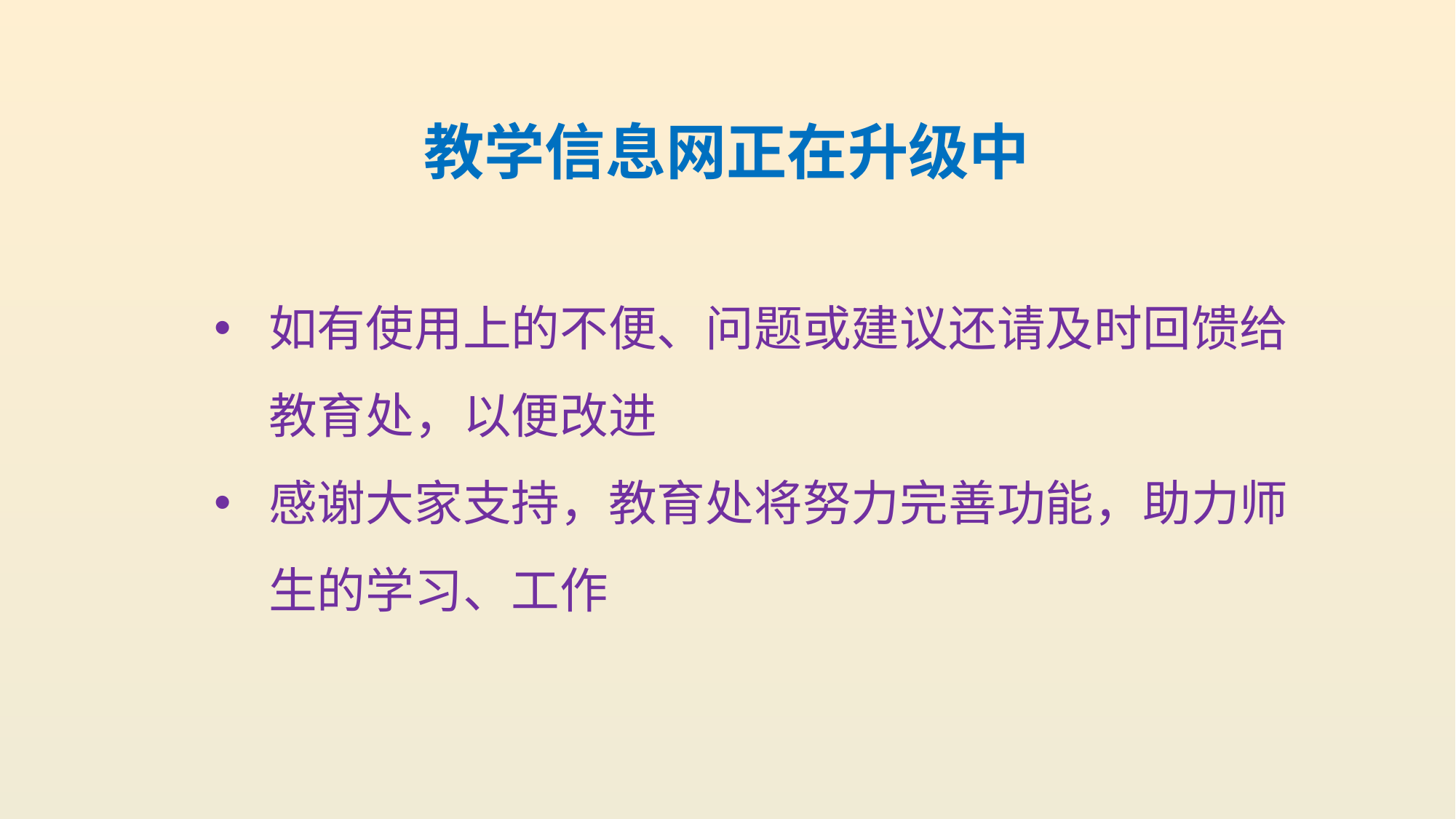

教学信息网正在升级中
如有使用上的不便、问题或建议还请及时回馈给教育处，以便改进
感谢大家支持，教育处将努力完善功能，助力师生的学习、工作